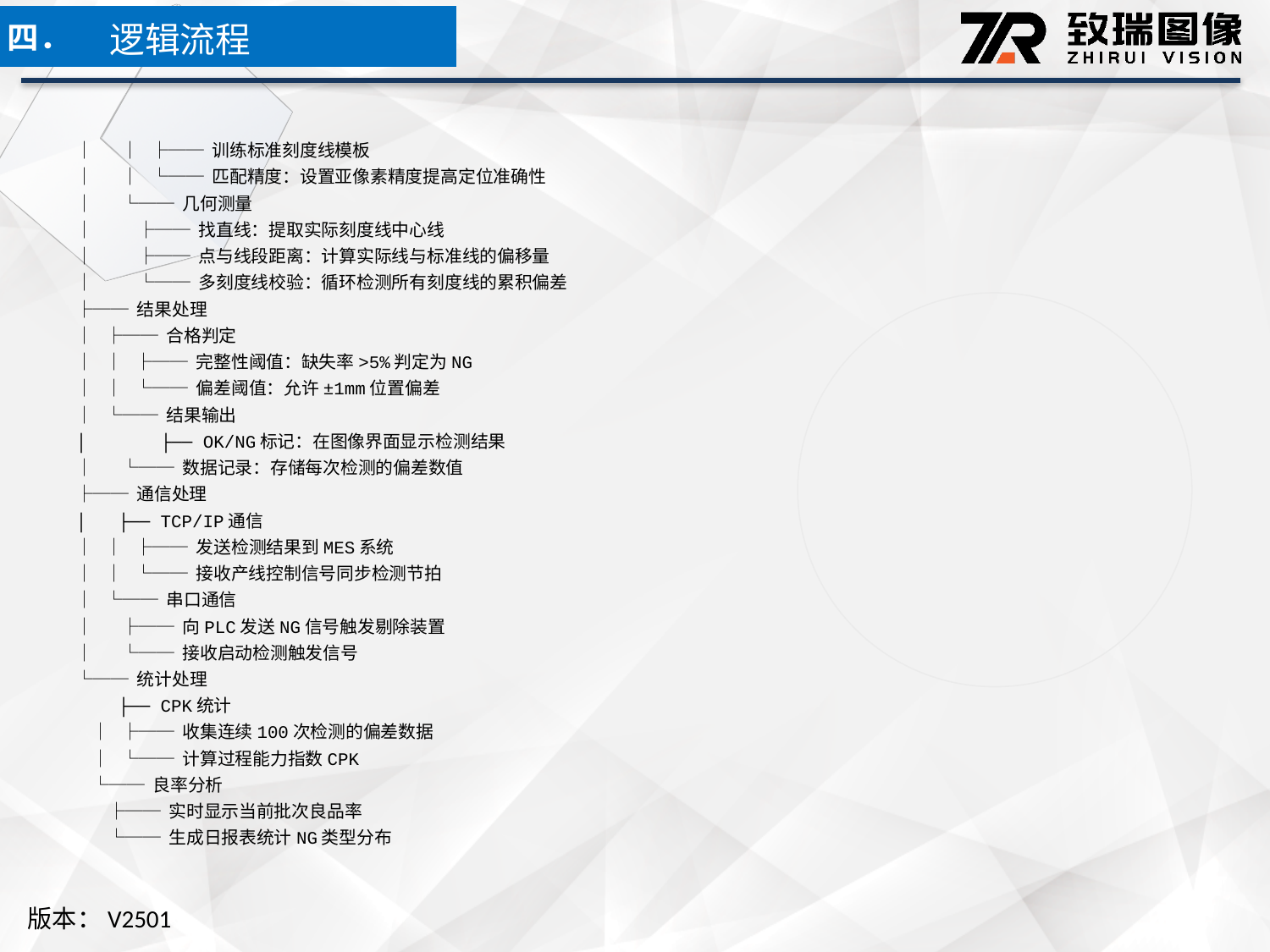

逻辑流程
四．

│       │   ├── 训练标准刻度线模板
│       │   └── 匹配精度：设置亚像素精度提高定位准确性
│       └── 几何测量
│           ├── 找直线：提取实际刻度线中心线
│           ├── 点与线段距离：计算实际线与标准线的偏移量
│           └── 多刻度线校验：循环检测所有刻度线的累积偏差
├── 结果处理
│   ├── 合格判定
│   │   ├── 完整性阈值：缺失率>5%判定为NG
│   │   └── 偏差阈值：允许±1mm位置偏差
│   └── 结果输出
│       ├── OK/NG标记：在图像界面显示检测结果
│       └── 数据记录：存储每次检测的偏差数值
├── 通信处理
│   ├── TCP/IP通信
│   │   ├── 发送检测结果到MES系统
│   │   └── 接收产线控制信号同步检测节拍
│   └── 串口通信
│       ├── 向PLC发送NG信号触发剔除装置
│       └── 接收启动检测触发信号
└── 统计处理
    ├── CPK统计
    │   ├── 收集连续100次检测的偏差数据
    │   └── 计算过程能力指数CPK
    └── 良率分析
        ├── 实时显示当前批次良品率
        └── 生成日报表统计NG类型分布